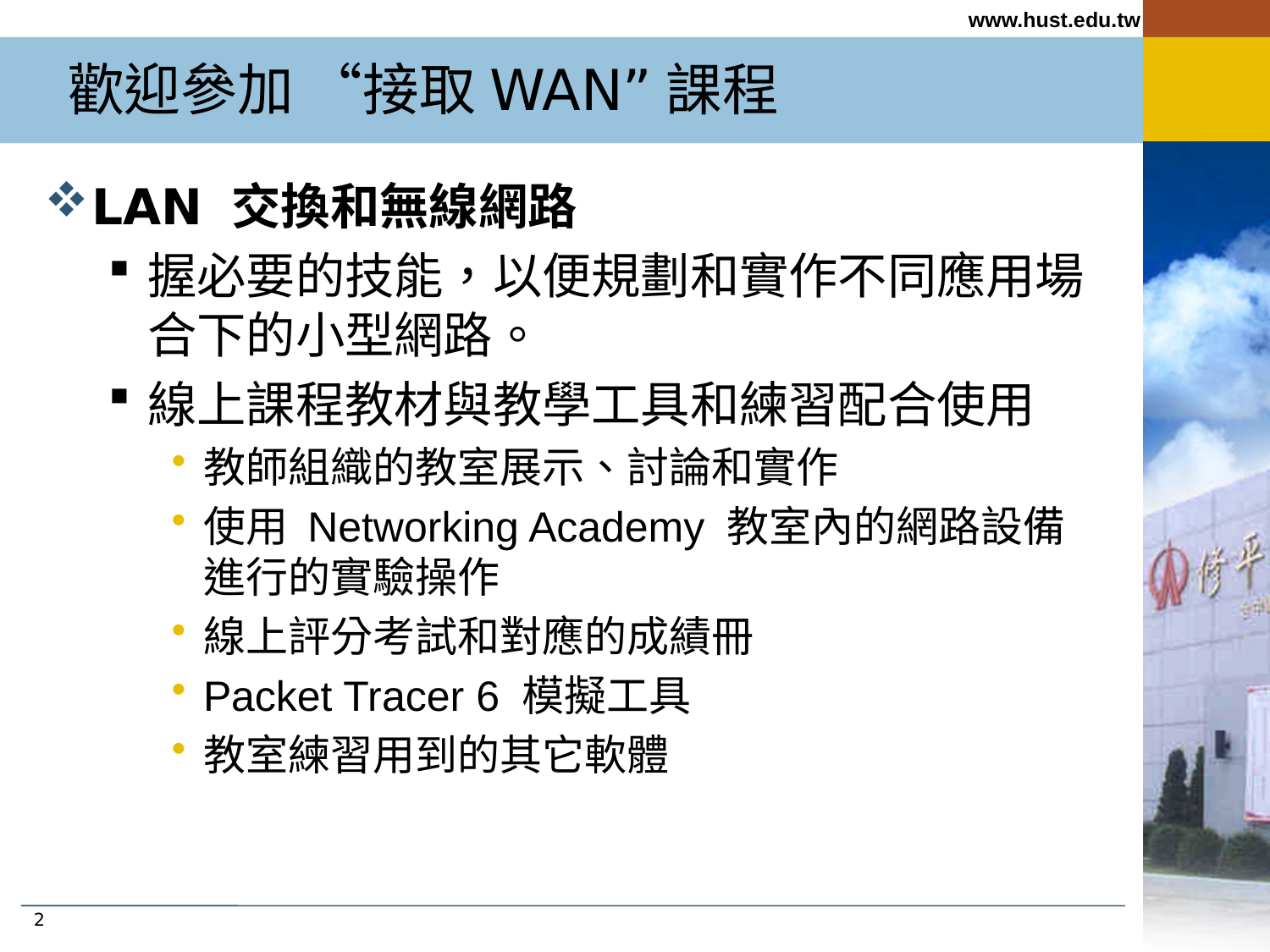

www.hust.edu.tw
# 歡迎參加 “接取WAN”課程
LAN 交換和無線網路
握必要的技能，以便規劃和實作不同應用場合下的小型網路。
線上課程教材與教學工具和練習配合使用
教師組織的教室展示、討論和實作
使用 Networking Academy 教室內的網路設備進行的實驗操作
線上評分考試和對應的成績冊
Packet Tracer 6 模擬工具
教室練習用到的其它軟體
2